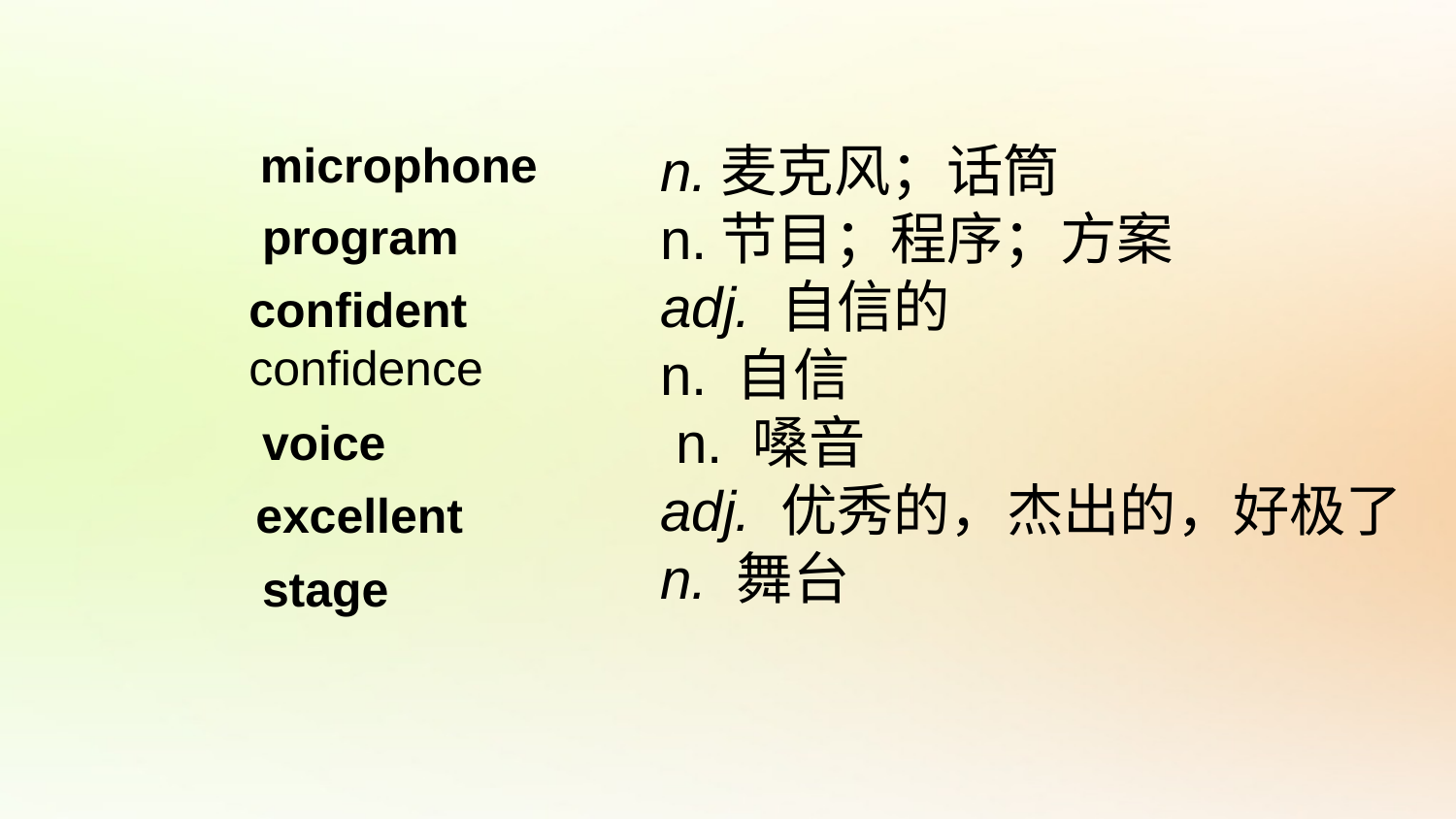

microphone
n.麦克风；话筒
n.节目；程序；方案
adj. 自信的
n. 自信
 n. 嗓音
adj. 优秀的，杰出的，好极了
n. 舞台

program .
confident
confidence
voice
excellent
stage